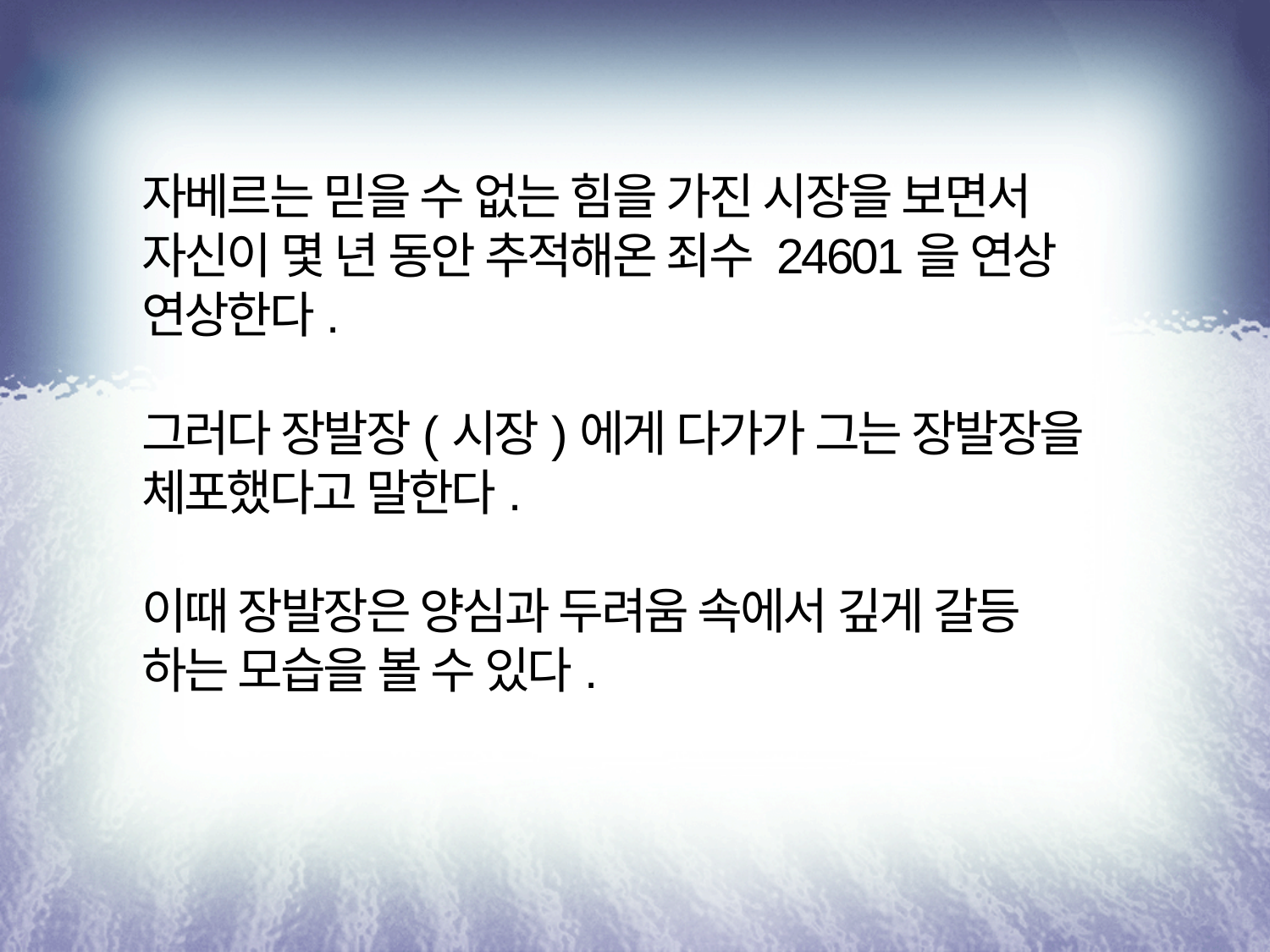

자베르는 믿을 수 없는 힘을 가진 시장을 보면서 자신이 몇 년 동안 추적해온 죄수 24601을 연상 연상한다.

그러다 장발장(시장)에게 다가가 그는 장발장을 체포했다고 말한다.

이때 장발장은 양심과 두려움 속에서 깊게 갈등
하는 모습을 볼 수 있다.